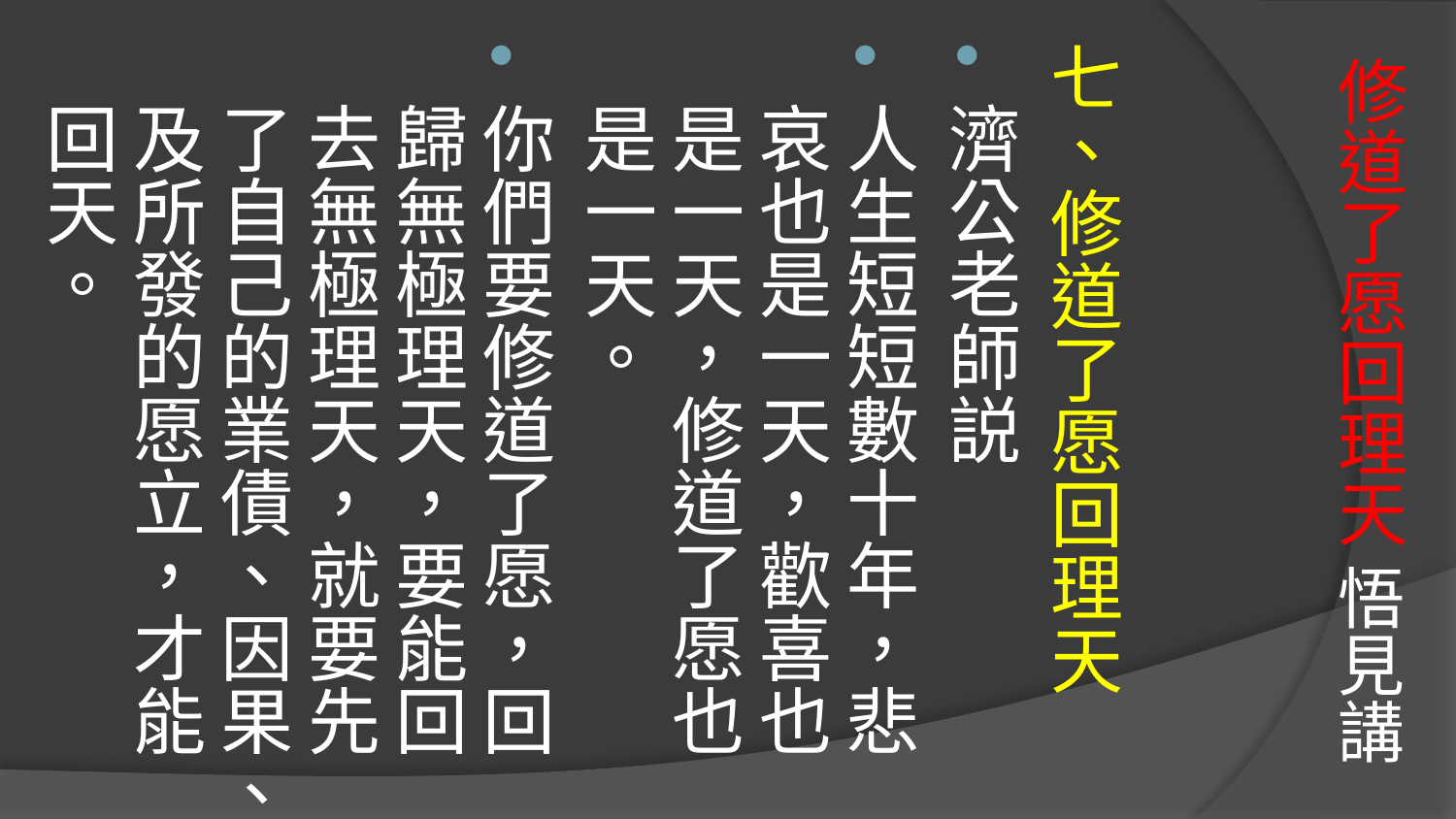

七、修道了愿回理天
濟公老師説
人生短短數十年，悲哀也是一天，歡喜也是一天，修道了愿也是一天。
你們要修道了愿，回歸無極理天，要能回去無極理天，就要先了自己的業債、因果、及所發的愿立，才能回天。
# 修道了愿回理天 悟見講